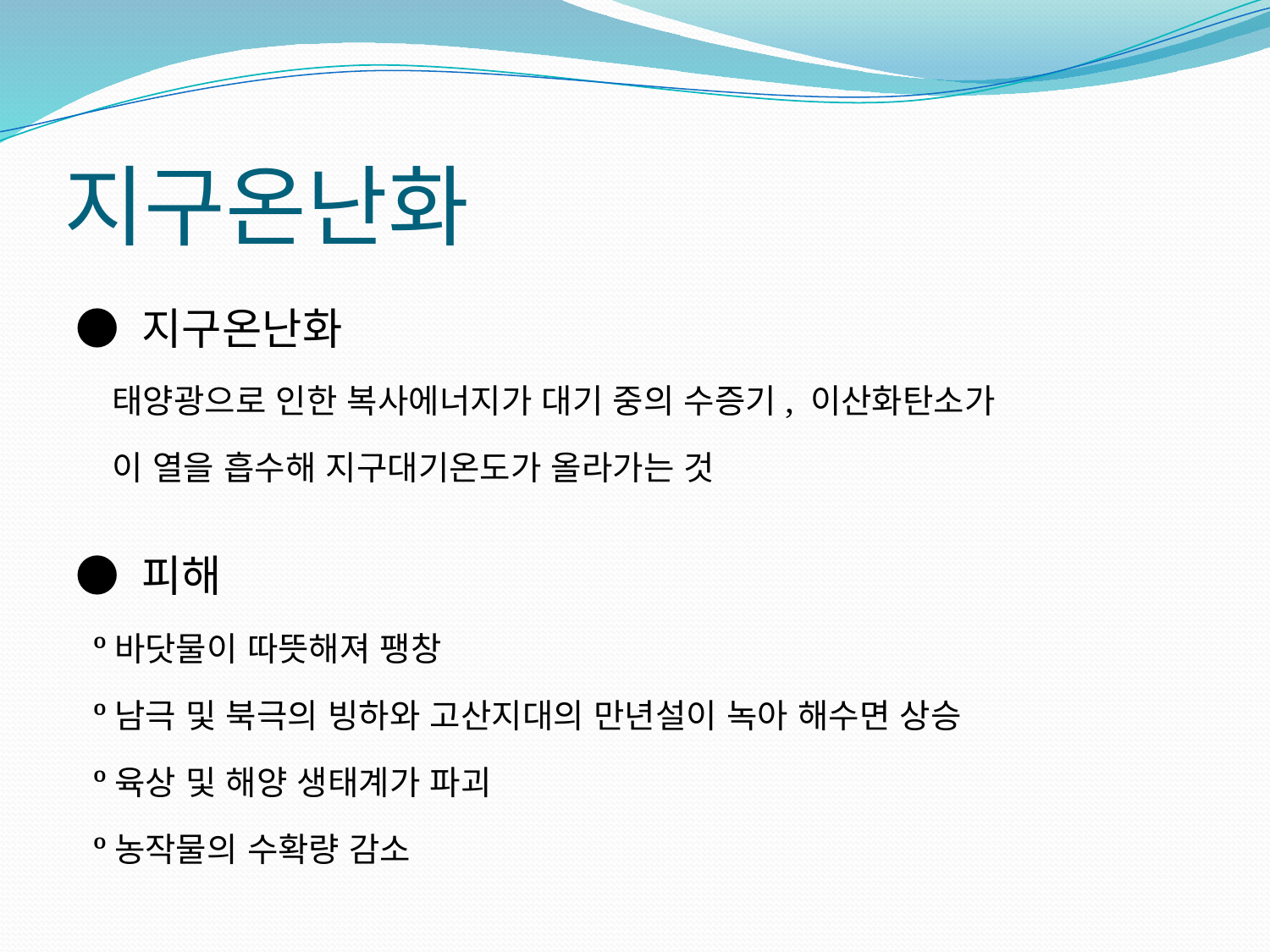

# 지구온난화
● 지구온난화
   태양광으로 인한 복사에너지가 대기 중의 수증기, 이산화탄소가
   이 열을 흡수해 지구대기온도가 올라가는 것
● 피해
  º바닷물이 따뜻해져 팽창
  º남극 및 북극의 빙하와 고산지대의 만년설이 녹아 해수면 상승
  º육상 및 해양 생태계가 파괴
  º농작물의 수확량 감소